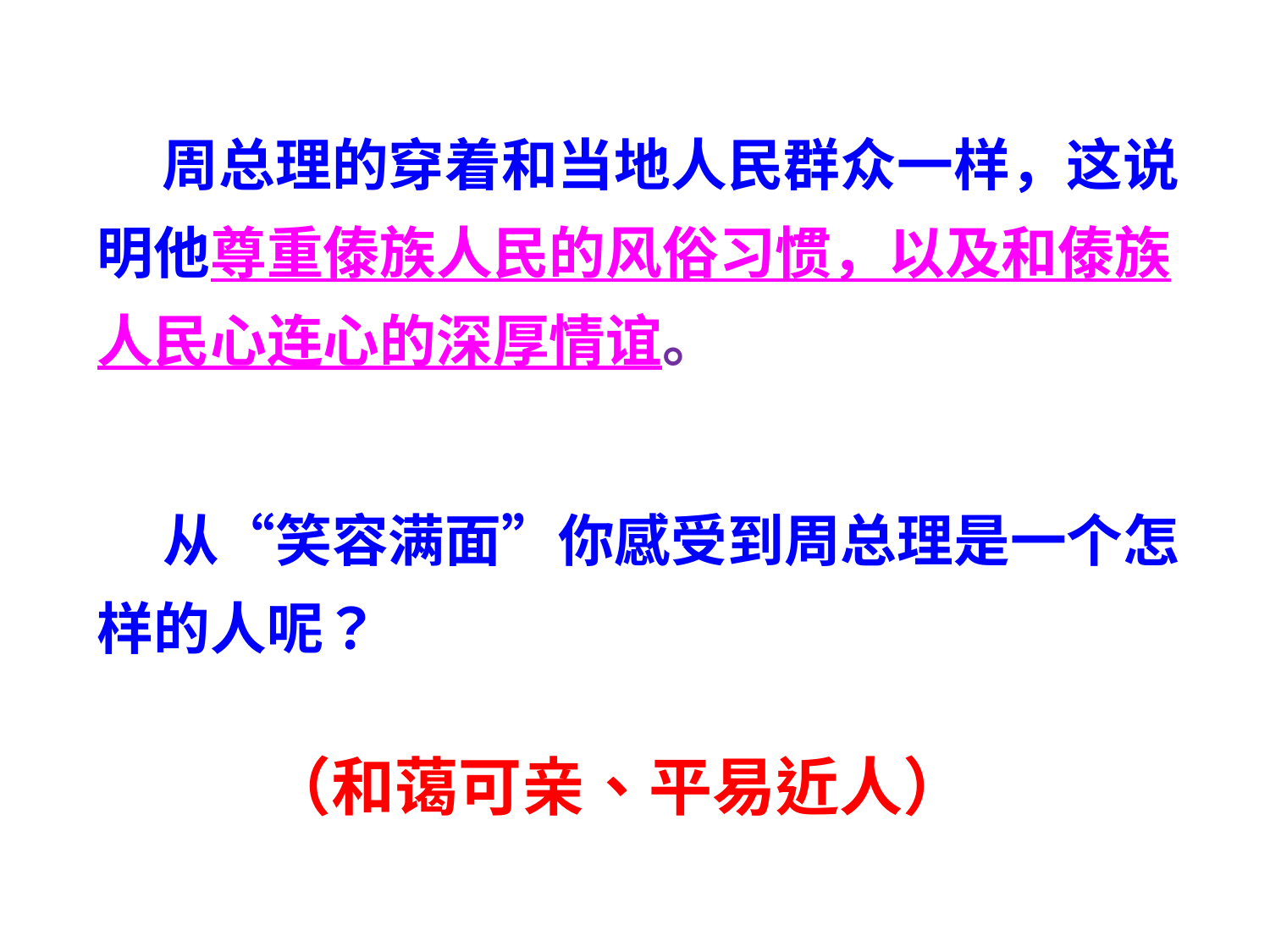

周总理的穿着和当地人民群众一样，这说明他尊重傣族人民的风俗习惯，以及和傣族人民心连心的深厚情谊。
    从“笑容满面”你感受到周总理是一个怎样的人呢？
（和蔼可亲、平易近人）